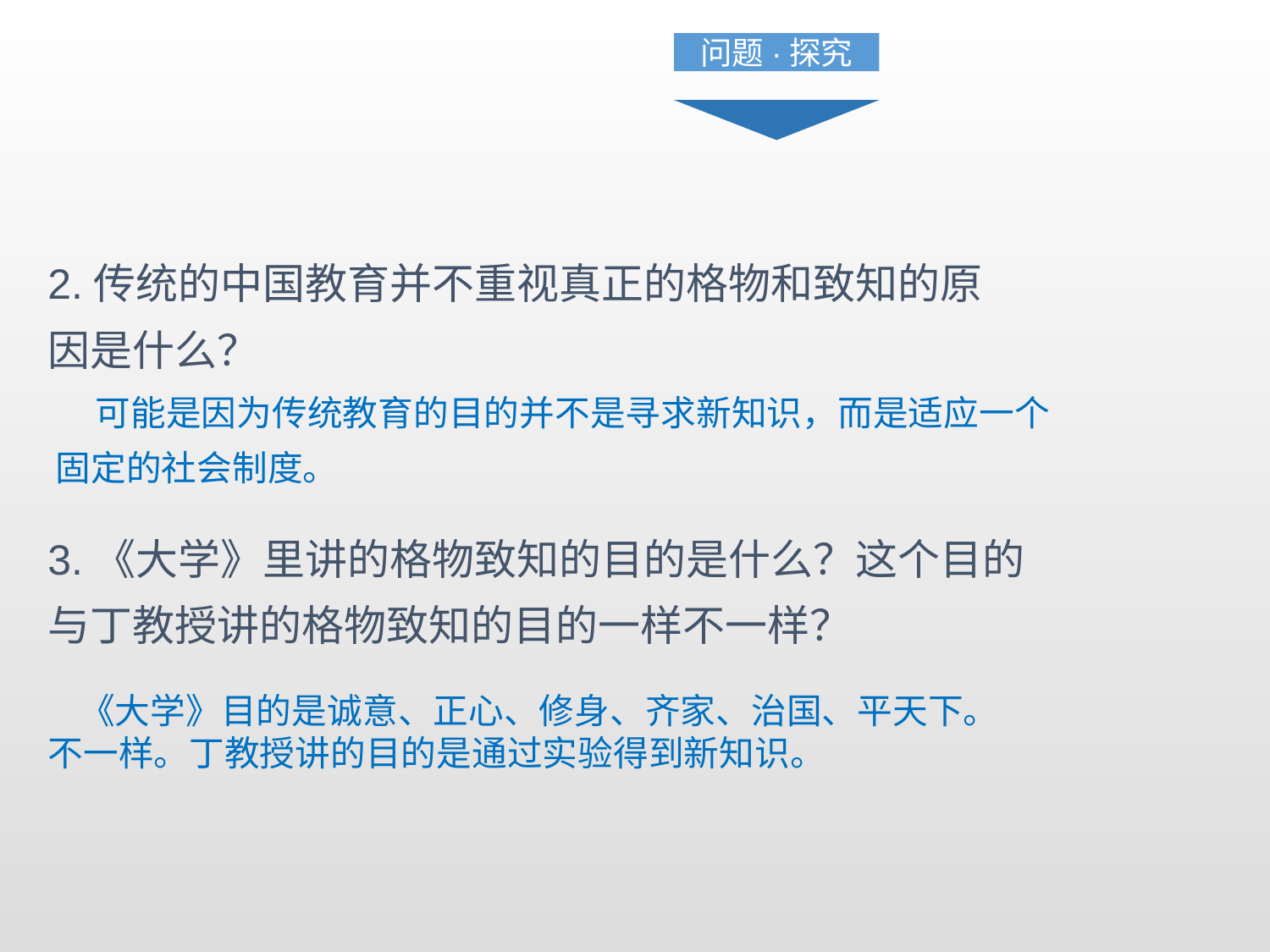

问题·探究

2.传统的中国教育并不重视真正的格物和致知的原因是什么？

    可能是因为传统教育的目的并不是寻求新知识，而是适应一个固定的社会制度。
3.《大学》里讲的格物致知的目的是什么？这个目的与丁教授讲的格物致知的目的一样不一样？
   《大学》目的是诚意、正心、修身、齐家、治国、平天下。不一样。丁教授讲的目的是通过实验得到新知识。